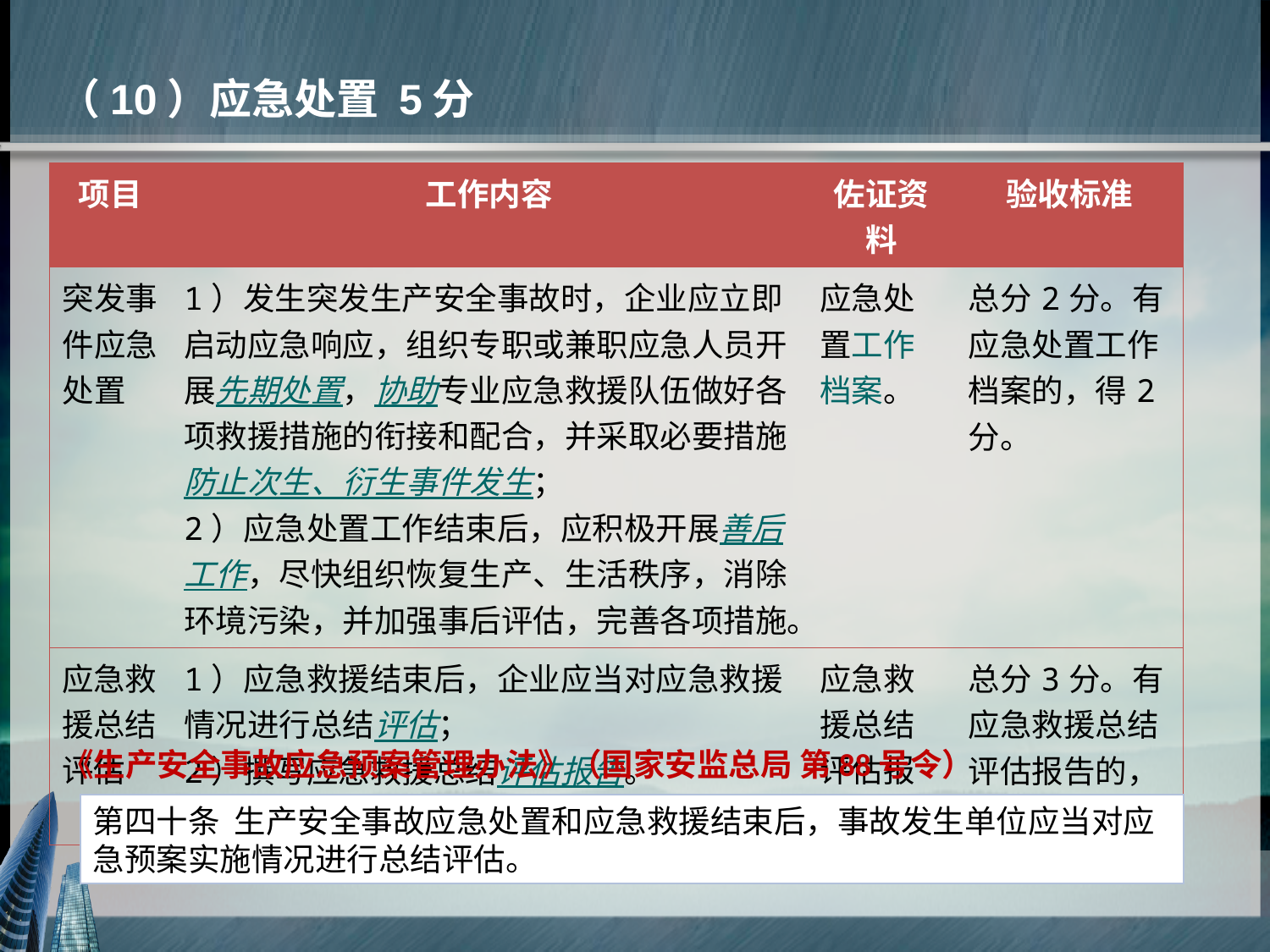

（10）应急处置 5分
| 项目 | 工作内容 | 佐证资料 | 验收标准 |
| --- | --- | --- | --- |
| 突发事件应急处置 | 1）发生突发生产安全事故时，企业应立即启动应急响应，组织专职或兼职应急人员开展先期处置，协助专业应急救援队伍做好各项救援措施的衔接和配合，并采取必要措施防止次生、衍生事件发生； 2）应急处置工作结束后，应积极开展善后工作，尽快组织恢复生产、生活秩序，消除环境污染，并加强事后评估，完善各项措施。 | 应急处置工作档案。 | 总分2分。有应急处置工作档案的，得2分。 |
| 应急救援总结评估 | 1）应急救援结束后，企业应当对应急救援情况进行总结评估； 2）撰写应急救援总结评估报告。 | 应急救援总结评估报告。 | 总分3分。有应急救援总结评估报告的，得3分。 |
《生产安全事故应急预案管理办法》（国家安监总局 第88号令）
第四十条  生产安全事故应急处置和应急救援结束后，事故发生单位应当对应急预案实施情况进行总结评估。